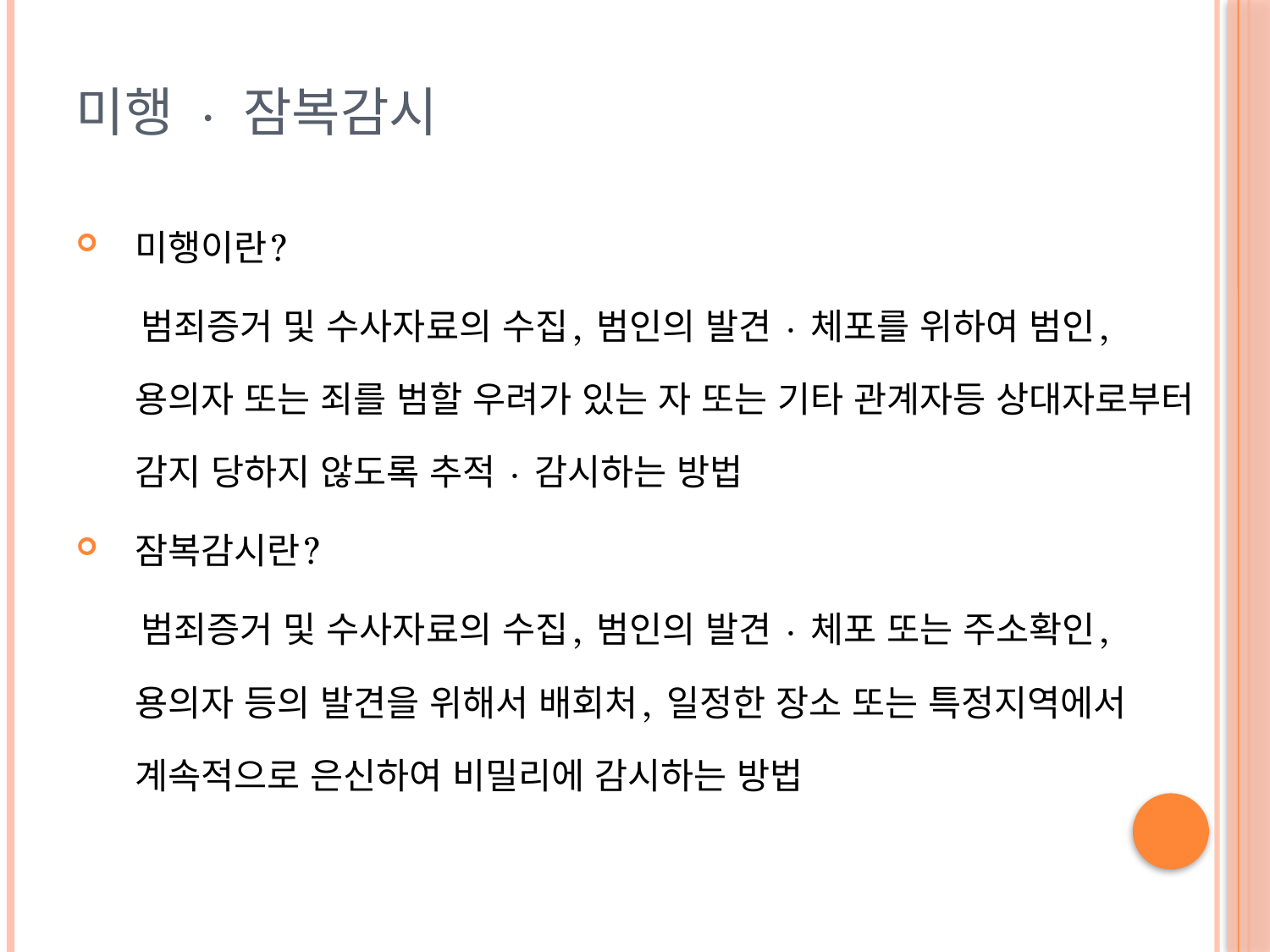

# 미행 · 잠복감시
미행이란?
      범죄증거 및 수사자료의 수집, 범인의 발견 · 체포를 위하여 범인, 용의자 또는 죄를 범할 우려가 있는 자 또는 기타 관계자등 상대자로부터 감지 당하지 않도록 추적 · 감시하는 방법
잠복감시란?
      범죄증거 및 수사자료의 수집, 범인의 발견 · 체포 또는 주소확인, 용의자 등의 발견을 위해서 배회처, 일정한 장소 또는 특정지역에서 계속적으로 은신하여 비밀리에 감시하는 방법